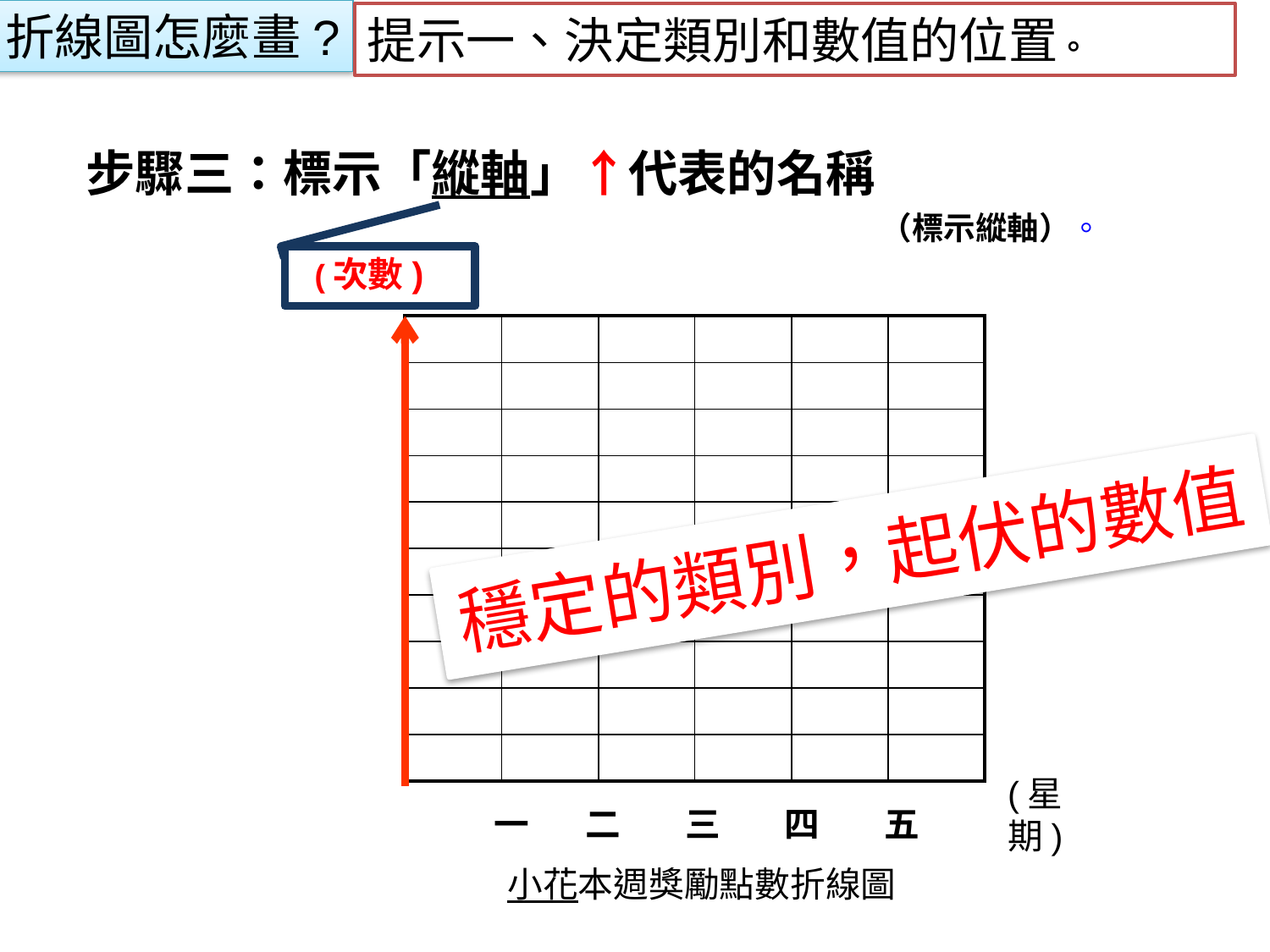

折線圖怎麼畫?
提示一、決定類別和數值的位置。
步驟三：標示「縱軸」↑代表的名稱
（標示縱軸）。

 (次數)
|  |  |  |  |  |  |
| --- | --- | --- | --- | --- | --- |
|  |  |  |  |  |  |
|  |  |  |  |  |  |
|  |  |  |  |  |  |
|  |  |  |  |  |  |
|  |  |  |  |  |  |
|  |  |  |  |  |  |
|  |  |  |  |  |  |
|  |  |  |  |  |  |
|  |  |  |  |  |  |
穩定的類別，起伏的數值
(星期)
           一       二        三        四        五
小花本週獎勵點數折線圖